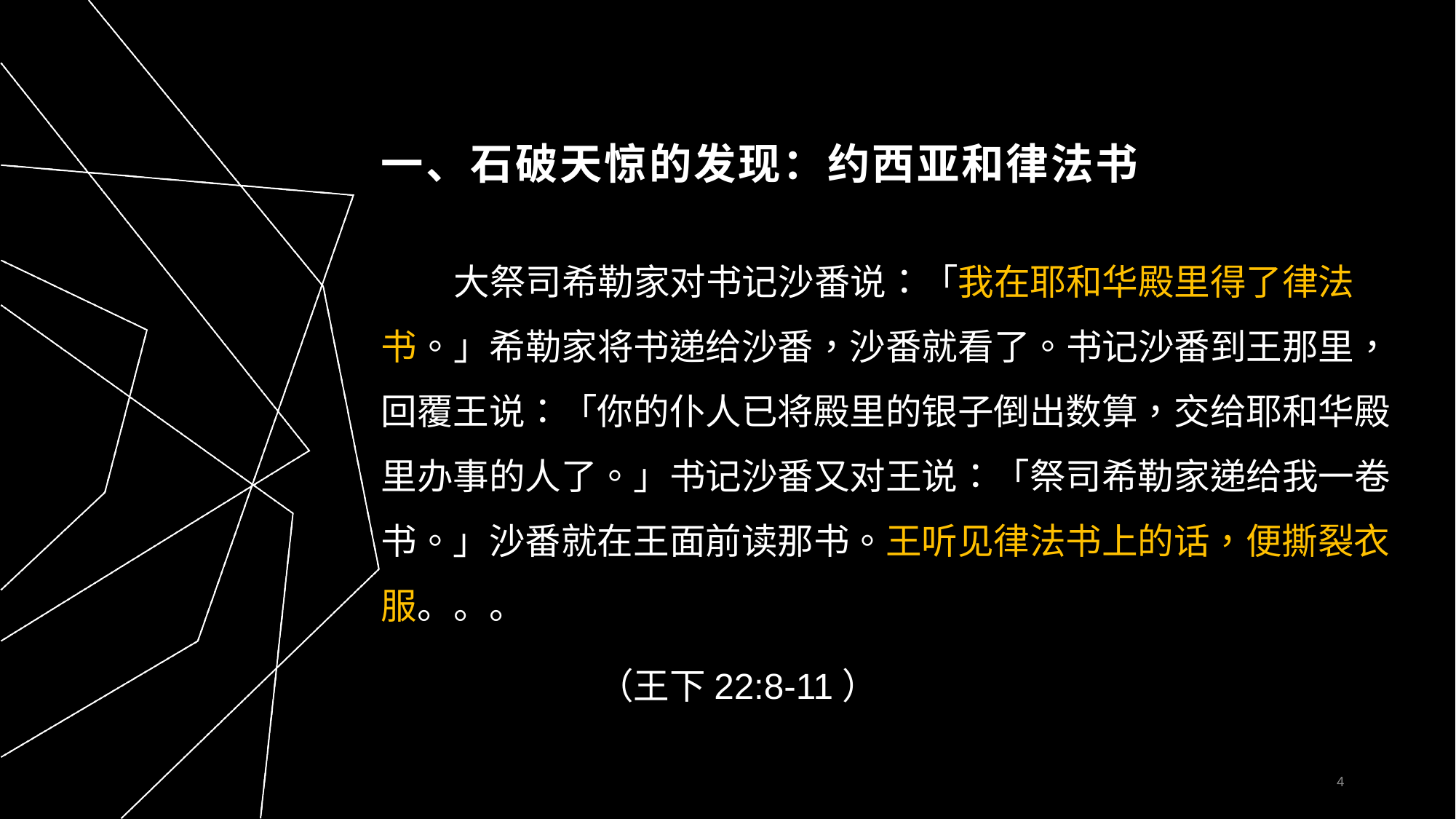

# 一、石破天惊的发现：约西亚和律法书
        大祭司希勒家对书记沙番说：「我在耶和华殿里得了律法书。」希勒家将书递给沙番，沙番就看了。书记沙番到王那里，回覆王说：「你的仆人已将殿里的银子倒出数算，交给耶和华殿里办事的人了。」书记沙番又对王说：「祭司希勒家递给我一卷书。」沙番就在王面前读那书。王听见律法书上的话，便撕裂衣服。。。
	 					（王下22:8-11）
4